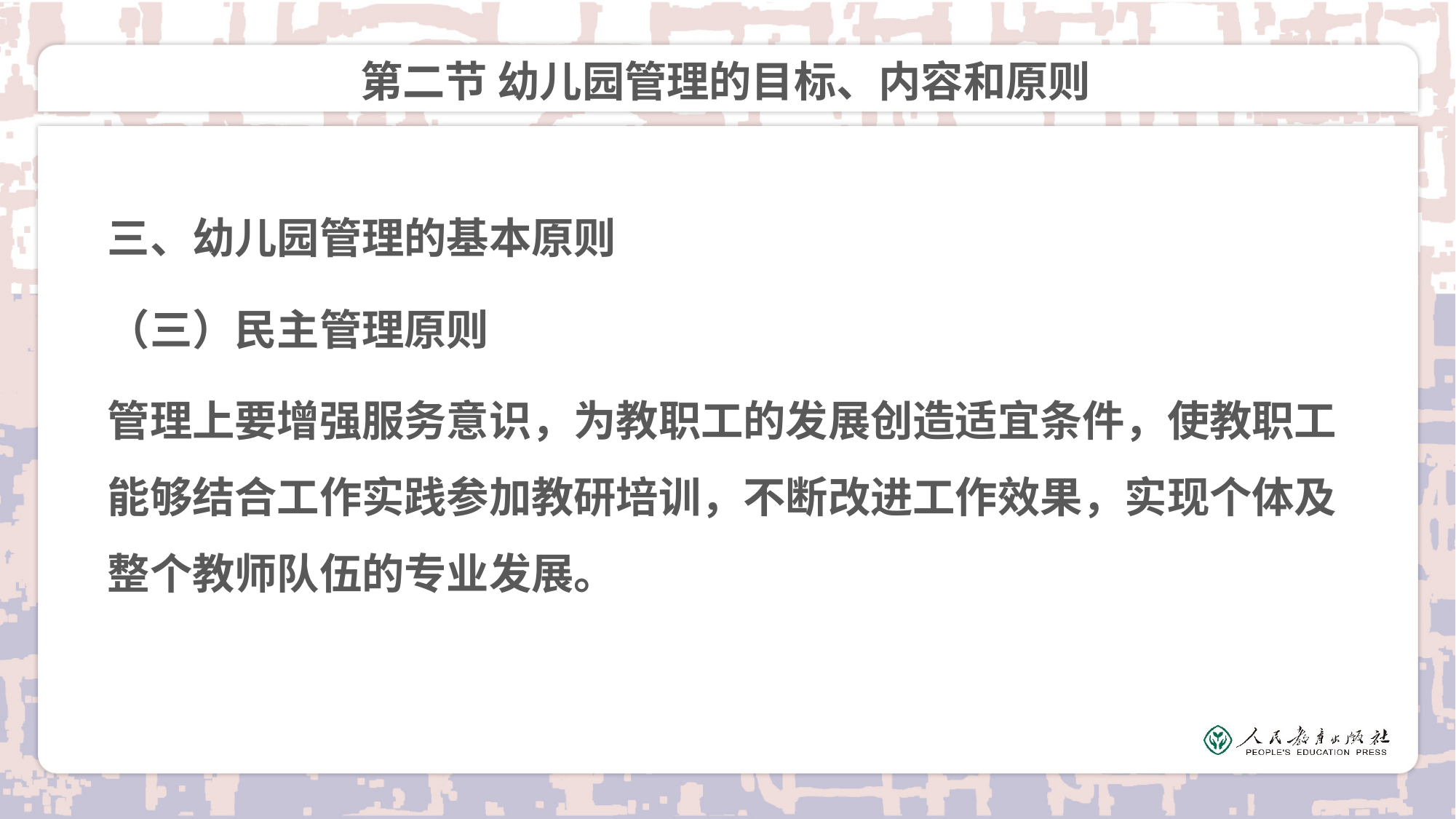

# 第二节 幼儿园管理的目标、内容和原则
三、幼儿园管理的基本原则
（三）民主管理原则
管理上要增强服务意识，为教职工的发展创造适宜条件，使教职工能够结合工作实践参加教研培训，不断改进工作效果，实现个体及整个教师队伍的专业发展。